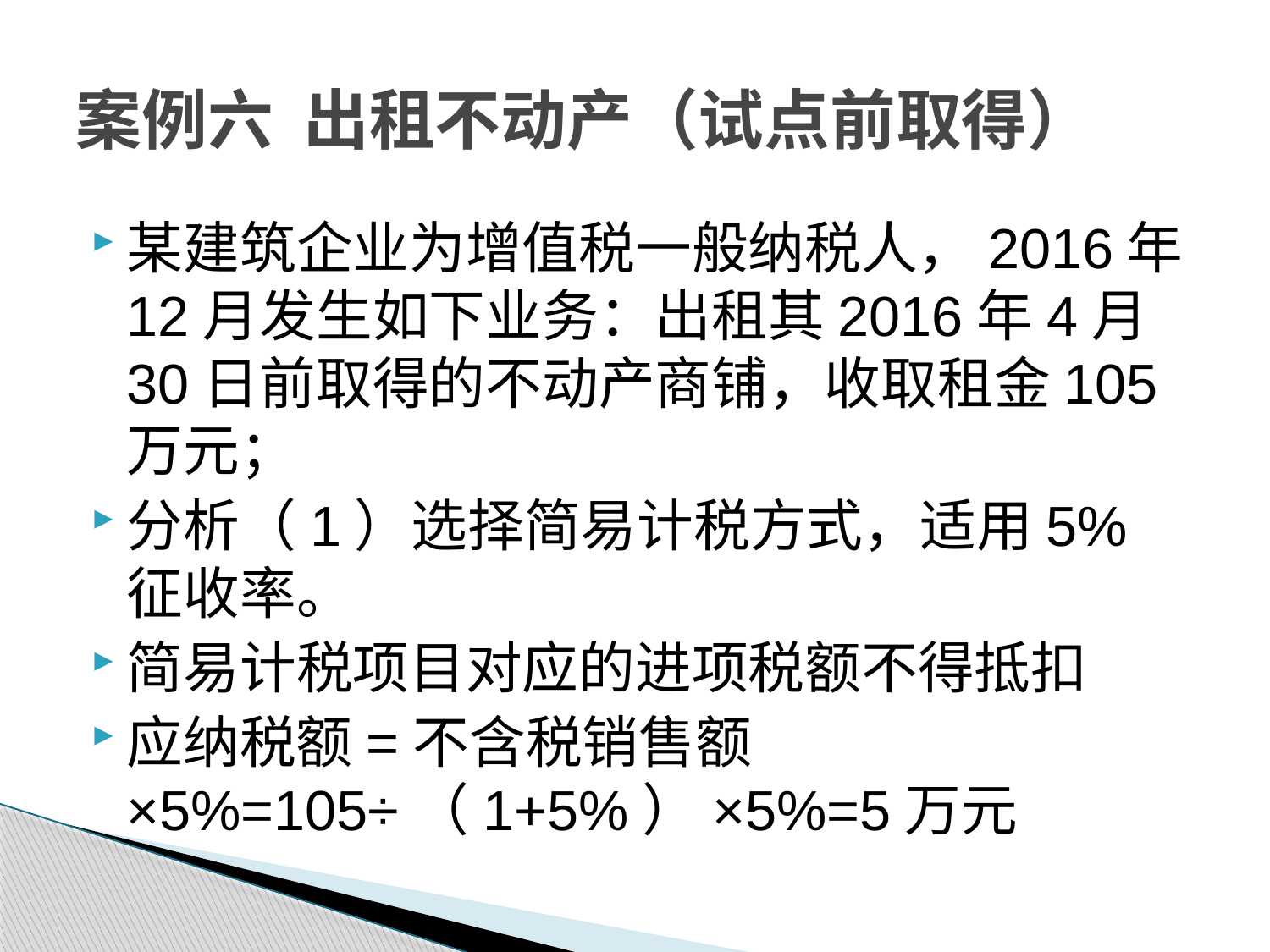

# 案例六  出租不动产（试点前取得）
某建筑企业为增值税一般纳税人，2016年12月发生如下业务：出租其2016年4月30日前取得的不动产商铺，收取租金105万元；
分析（1）选择简易计税方式，适用5%征收率。
简易计税项目对应的进项税额不得抵扣
应纳税额=不含税销售额×5%=105÷（1+5%）×5%=5万元